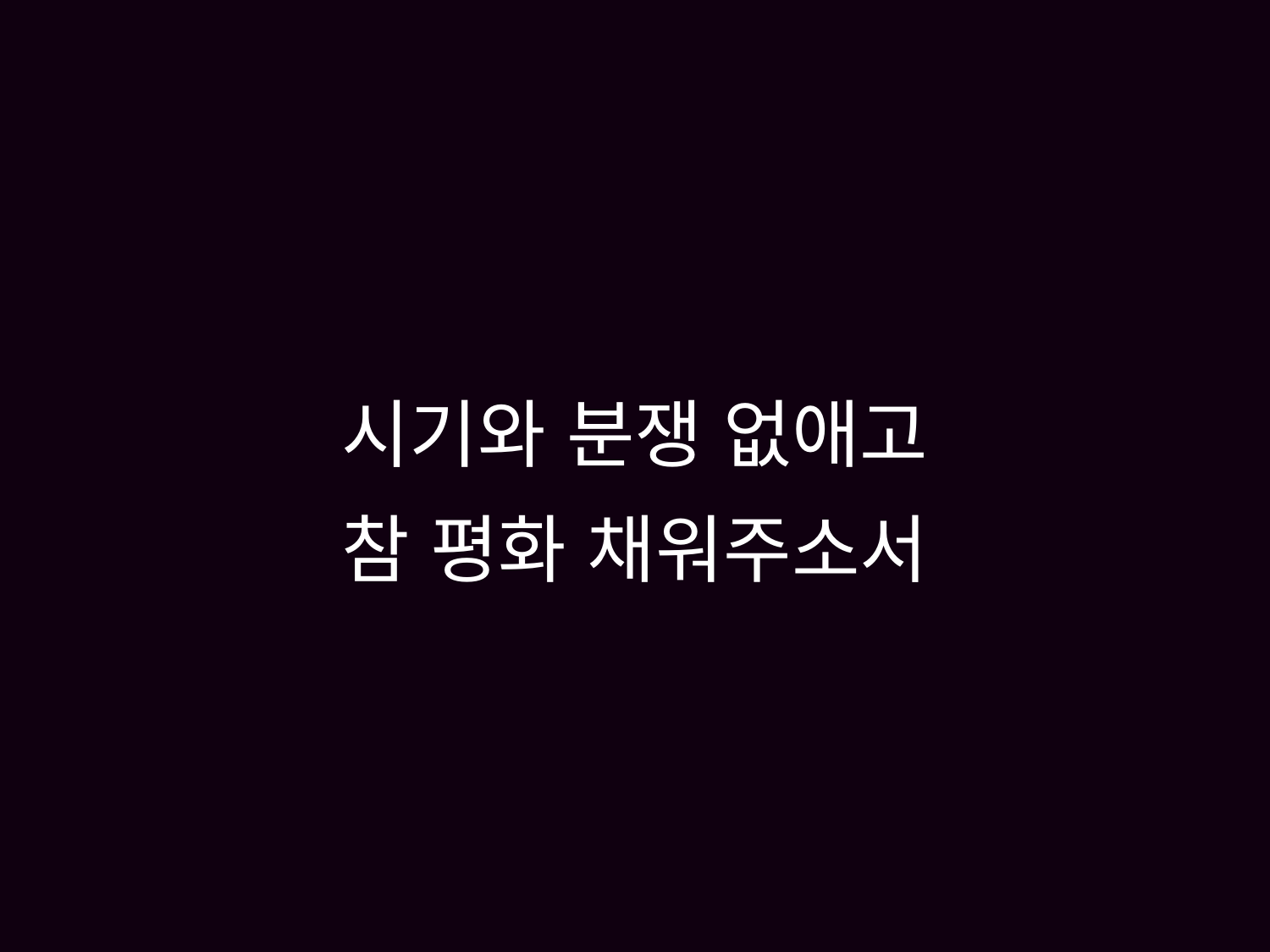

# 시기와 분쟁 없애고 참 평화 채워주소서